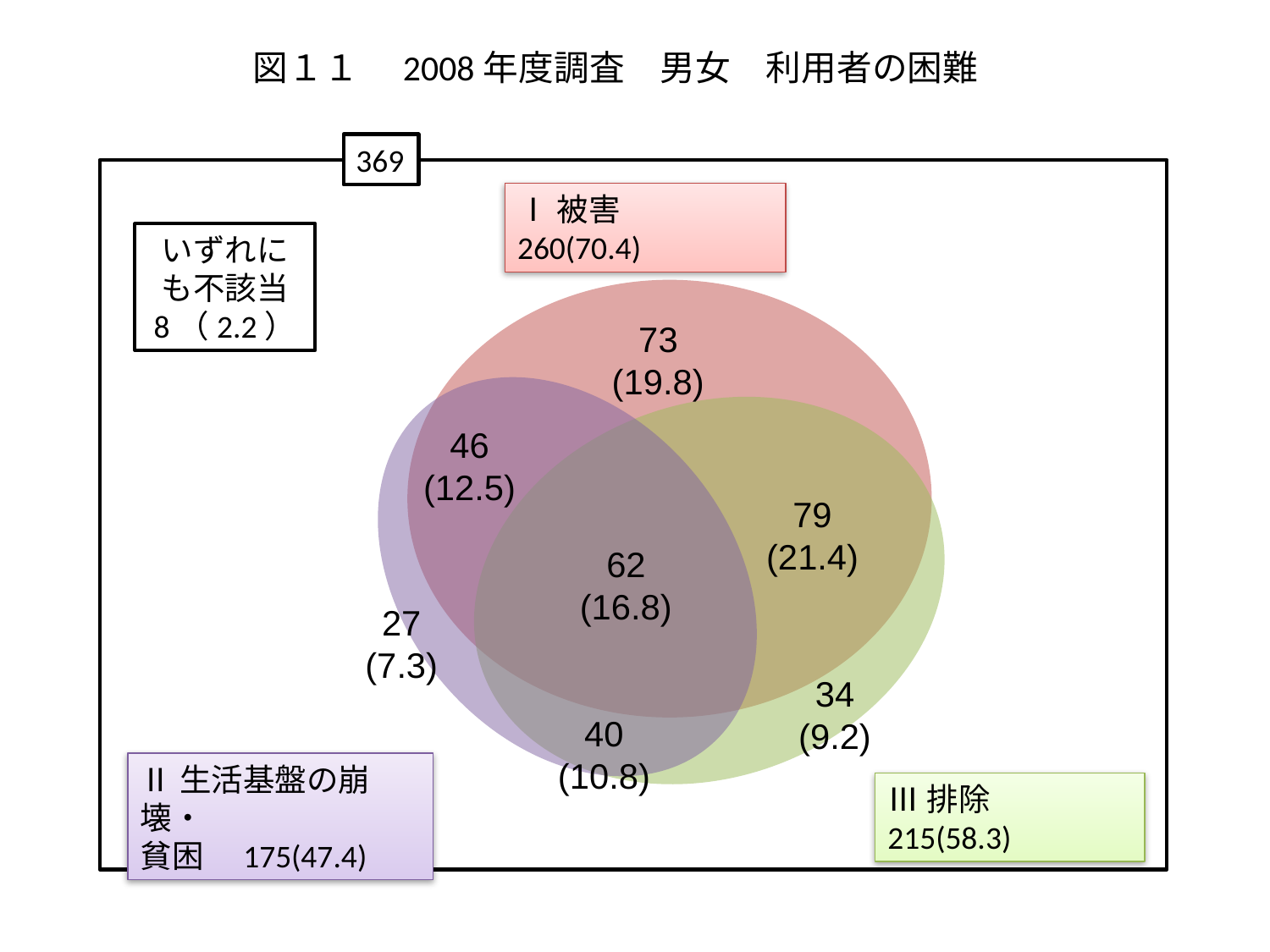

# 図１１　2008年度調査　男女　利用者の困難
369

Ⅰ被害　260(70.4)
いずれにも不該当
8（2.2）

73
(19.8)
46
(12.5)
79
(21.4)
62
(16.8)
27
(7.3)
34
(9.2)

40
(10.8)
Ⅱ生活基盤の崩壊・
貧困　175(47.4)
Ⅲ排除　215(58.3)